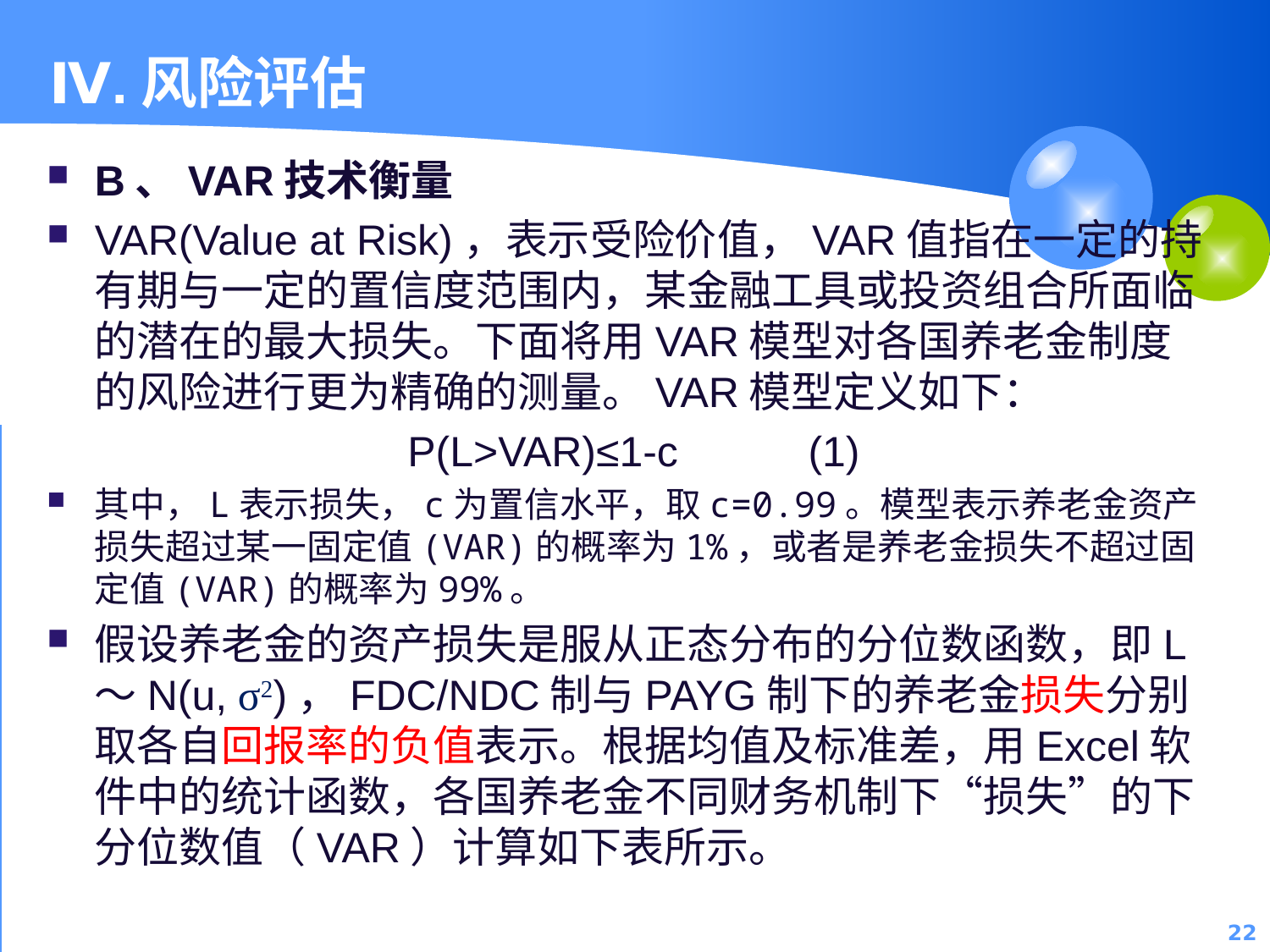

22
# Ⅳ.风险评估
B、VAR技术衡量
VAR(Value at Risk)，表示受险价值，VAR值指在一定的持有期与一定的置信度范围内，某金融工具或投资组合所面临的潜在的最大损失。下面将用VAR模型对各国养老金制度的风险进行更为精确的测量。VAR模型定义如下：
 P(L>VAR)≤1-c           (1)
其中，L表示损失，c为置信水平，取c=0.99。模型表示养老金资产损失超过某一固定值(VAR)的概率为1%，或者是养老金损失不超过固定值(VAR)的概率为99%。
假设养老金的资产损失是服从正态分布的分位数函数，即L～N(u, σ2)，FDC/NDC制与PAYG制下的养老金损失分别取各自回报率的负值表示。根据均值及标准差，用Excel软件中的统计函数，各国养老金不同财务机制下“损失”的下分位数值（VAR）计算如下表所示。